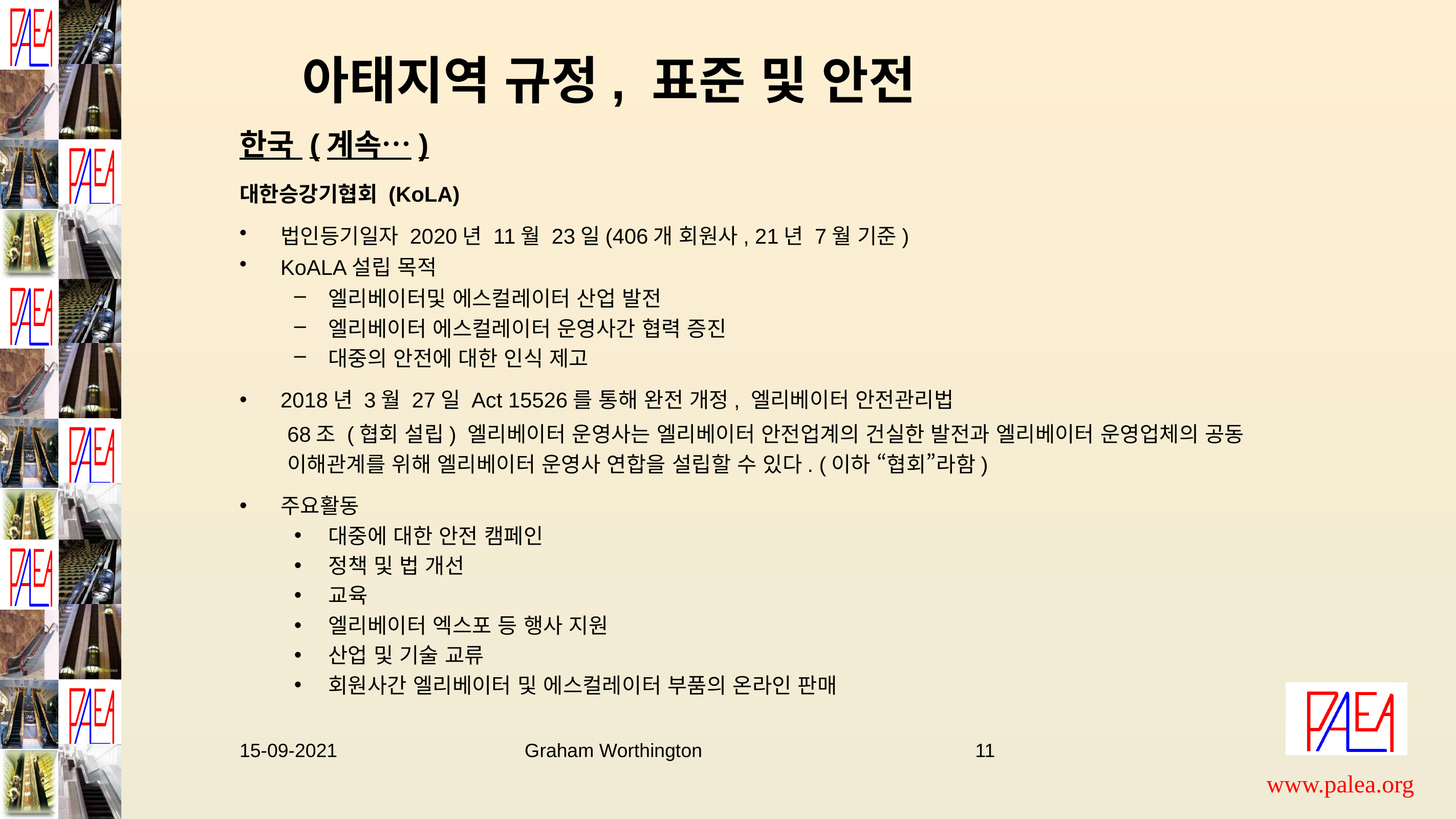

아태지역 규정, 표준 및 안전
한국 (계속…)

대한승강기협회 (KoLA)

법인등기일자 2020년 11월 23일(406개 회원사, 21년 7월 기준)

KoALA설립 목적

엘리베이터및 에스컬레이터 산업 발전
엘리베이터 에스컬레이터 운영사간 협력 증진
대중의 안전에 대한 인식 제고

2018년 3월 27일 Act 15526를 통해 완전 개정, 엘리베이터 안전관리법

68조 (협회 설립) 엘리베이터 운영사는 엘리베이터 안전업계의 건실한 발전과 엘리베이터 운영업체의 공동
이해관계를 위해 엘리베이터 운영사 연합을 설립할 수 있다. (이하 “협회”라함)

주요활동
대중에 대한 안전 캠페인
정책 및 법 개선
교육
엘리베이터 엑스포 등 행사 지원
산업 및 기술 교류
회원사간 엘리베이터 및 에스컬레이터 부품의 온라인 판매

15-09-2021                                   Graham Worthington                                                   11